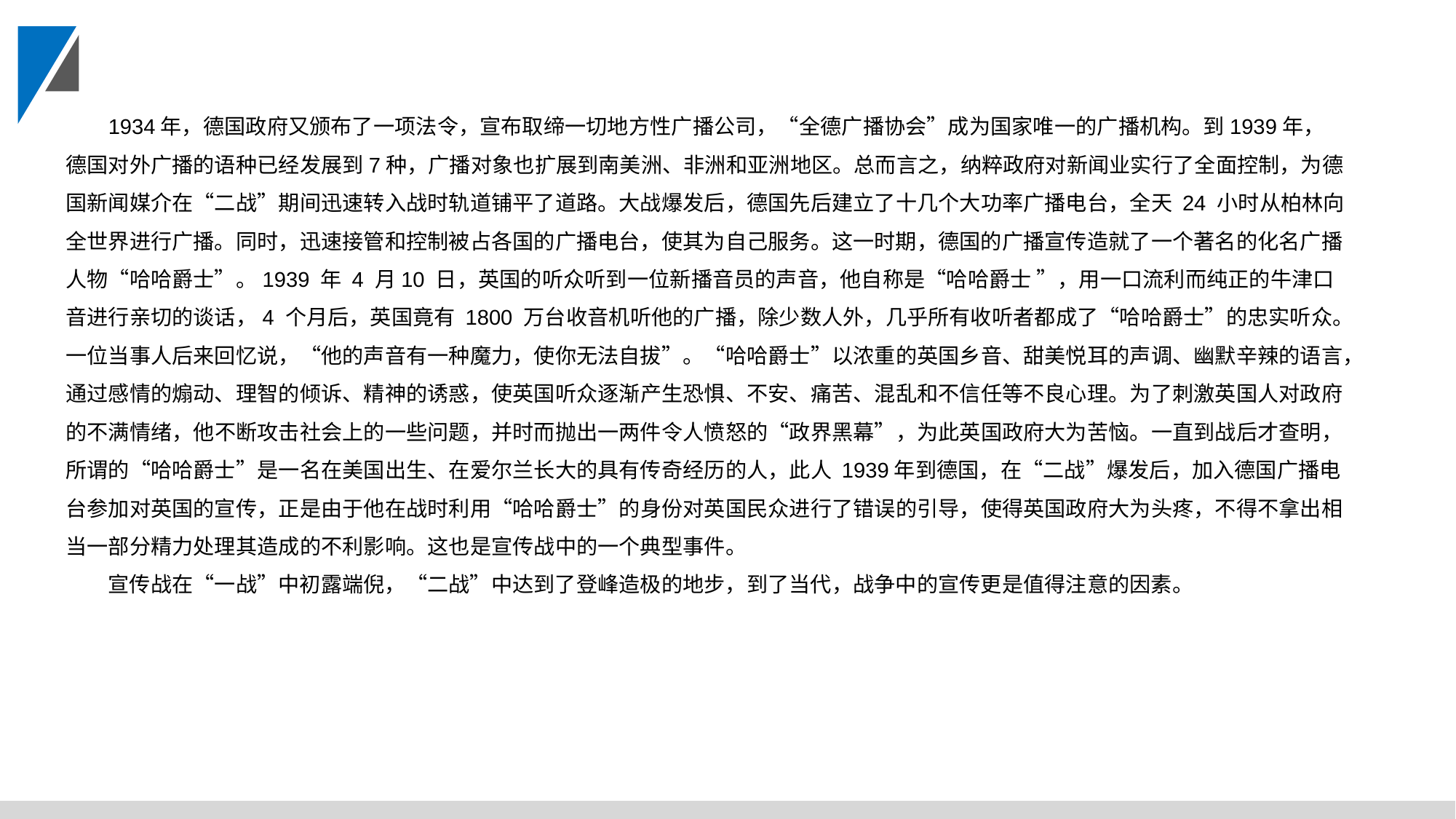

1934年，德国政府又颁布了一项法令，宣布取缔一切地方性广播公司，“全德广播协会”成为国家唯一的广播机构。到1939年，德国对外广播的语种已经发展到7种，广播对象也扩展到南美洲、非洲和亚洲地区。总而言之，纳粹政府对新闻业实行了全面控制，为德国新闻媒介在“二战”期间迅速转入战时轨道铺平了道路。大战爆发后，德国先后建立了十几个大功率广播电台，全天 24 小时从柏林向全世界进行广播。同时，迅速接管和控制被占各国的广播电台，使其为自己服务。这一时期，德国的广播宣传造就了一个著名的化名广播人物“哈哈爵士”。1939 年 4 月10 日，英国的听众听到一位新播音员的声音，他自称是“哈哈爵士 ”，用一口流利而纯正的牛津口音进行亲切的谈话，4 个月后，英国竟有 1800 万台收音机听他的广播，除少数人外，几乎所有收听者都成了“哈哈爵士”的忠实听众。一位当事人后来回忆说，“他的声音有一种魔力，使你无法自拔”。“哈哈爵士”以浓重的英国乡音、甜美悦耳的声调、幽默辛辣的语言，通过感情的煽动、理智的倾诉、精神的诱惑，使英国听众逐渐产生恐惧、不安、痛苦、混乱和不信任等不良心理。为了刺激英国人对政府的不满情绪，他不断攻击社会上的一些问题，并时而抛出一两件令人愤怒的“政界黑幕”，为此英国政府大为苦恼。一直到战后才查明，所谓的“哈哈爵士”是一名在美国出生、在爱尔兰长大的具有传奇经历的人，此人 1939年到德国，在“二战”爆发后，加入德国广播电台参加对英国的宣传，正是由于他在战时利用“哈哈爵士”的身份对英国民众进行了错误的引导，使得英国政府大为头疼，不得不拿出相当一部分精力处理其造成的不利影响。这也是宣传战中的一个典型事件。
宣传战在“一战”中初露端倪，“二战”中达到了登峰造极的地步，到了当代，战争中的宣传更是值得注意的因素。